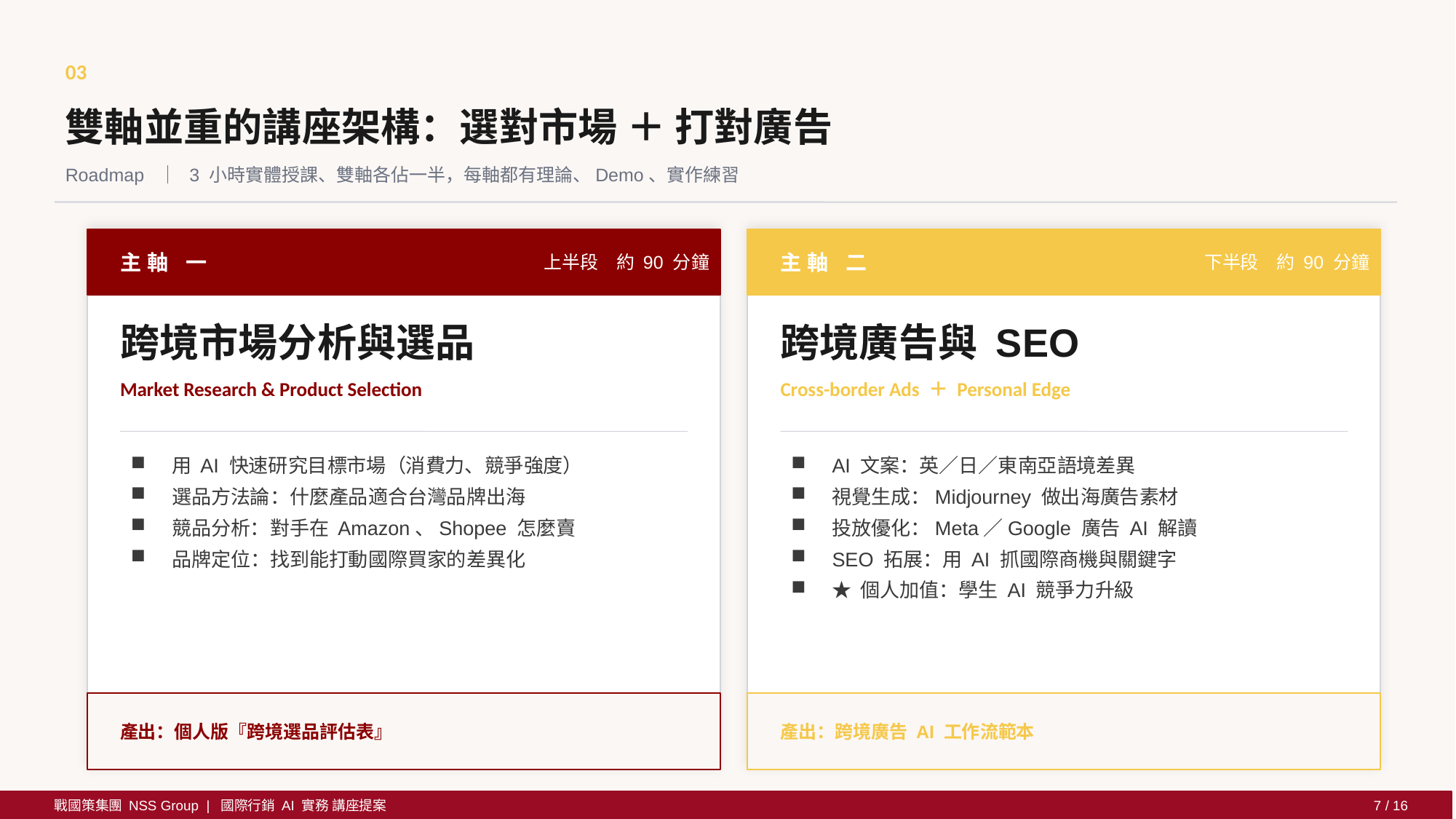

03
雙軸並重的講座架構：選對市場 ＋ 打對廣告
Roadmap  ｜  3 小時實體授課、雙軸各佔一半，每軸都有理論、Demo、實作練習

主軸 一
上半段　約 90 分鐘

主軸 二
下半段　約 90 分鐘
跨境市場分析與選品
跨境廣告與 SEO
Market Research & Product Selection
Cross-border Ads ＋ Personal Edge

用 AI 快速研究目標市場（消費力、競爭強度）
選品方法論：什麼產品適合台灣品牌出海
競品分析：對手在 Amazon、Shopee 怎麼賣
品牌定位：找到能打動國際買家的差異化
AI 文案：英／日／東南亞語境差異
視覺生成：Midjourney 做出海廣告素材
投放優化：Meta／Google 廣告 AI 解讀
SEO 拓展：用 AI 抓國際商機與關鍵字
★ 個人加值：學生 AI 競爭力升級

產出：個人版『跨境選品評估表』

產出：跨境廣告 AI 工作流範本

戰國策集團 NSS Group  |  國際行銷 AI 實務 講座提案
7 / 16